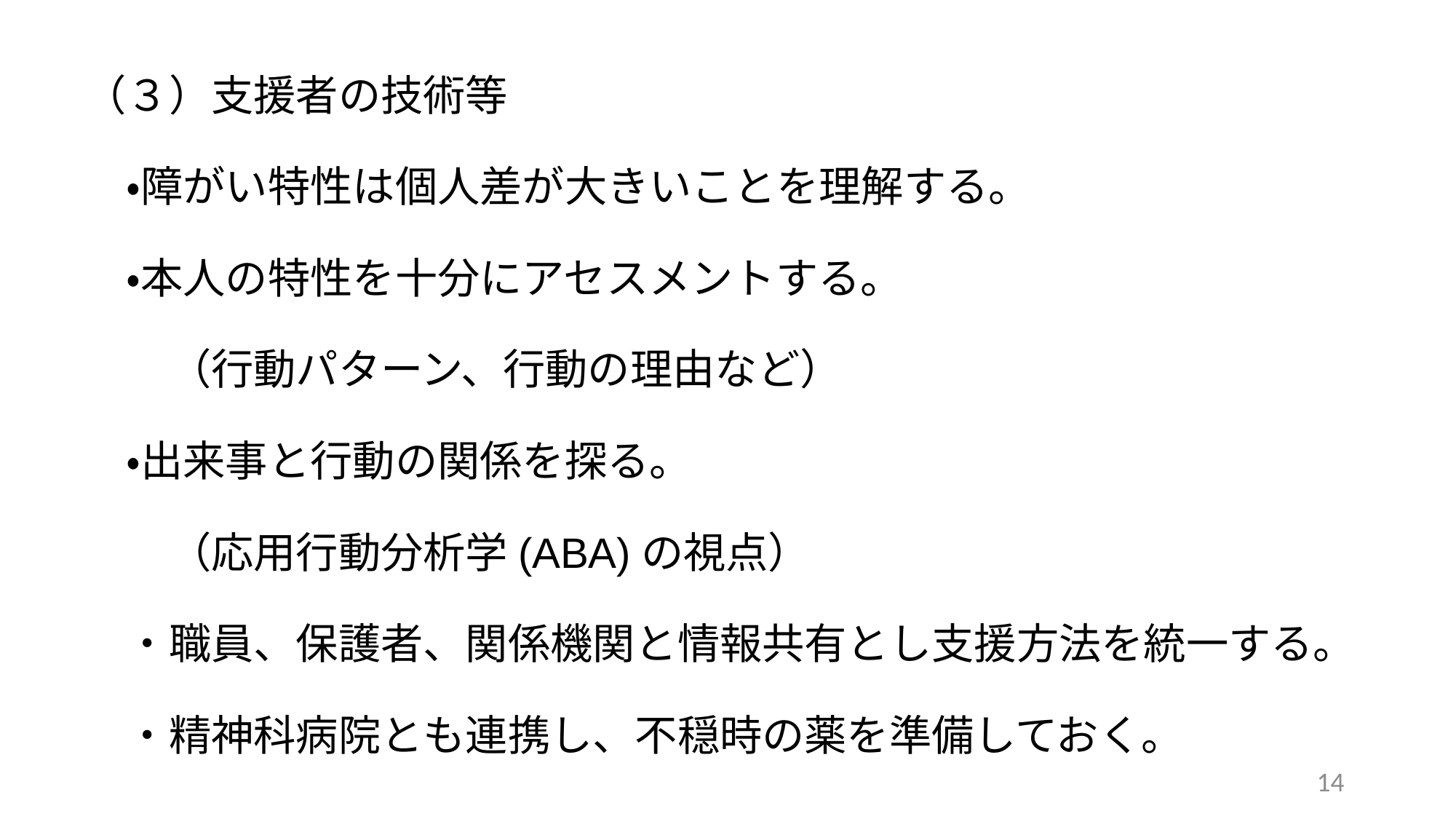

（３）支援者の技術等
　・障がい特性は個人差が大きいことを理解する。
　・本人の特性を十分にアセスメントする。
　　（行動パターン、行動の理由など）
　・出来事と行動の関係を探る。
　　（応用行動分析学(ABA)の視点）
　・職員、保護者、関係機関と情報共有とし支援方法を統一する。
　・精神科病院とも連携し、不穏時の薬を準備しておく。

14